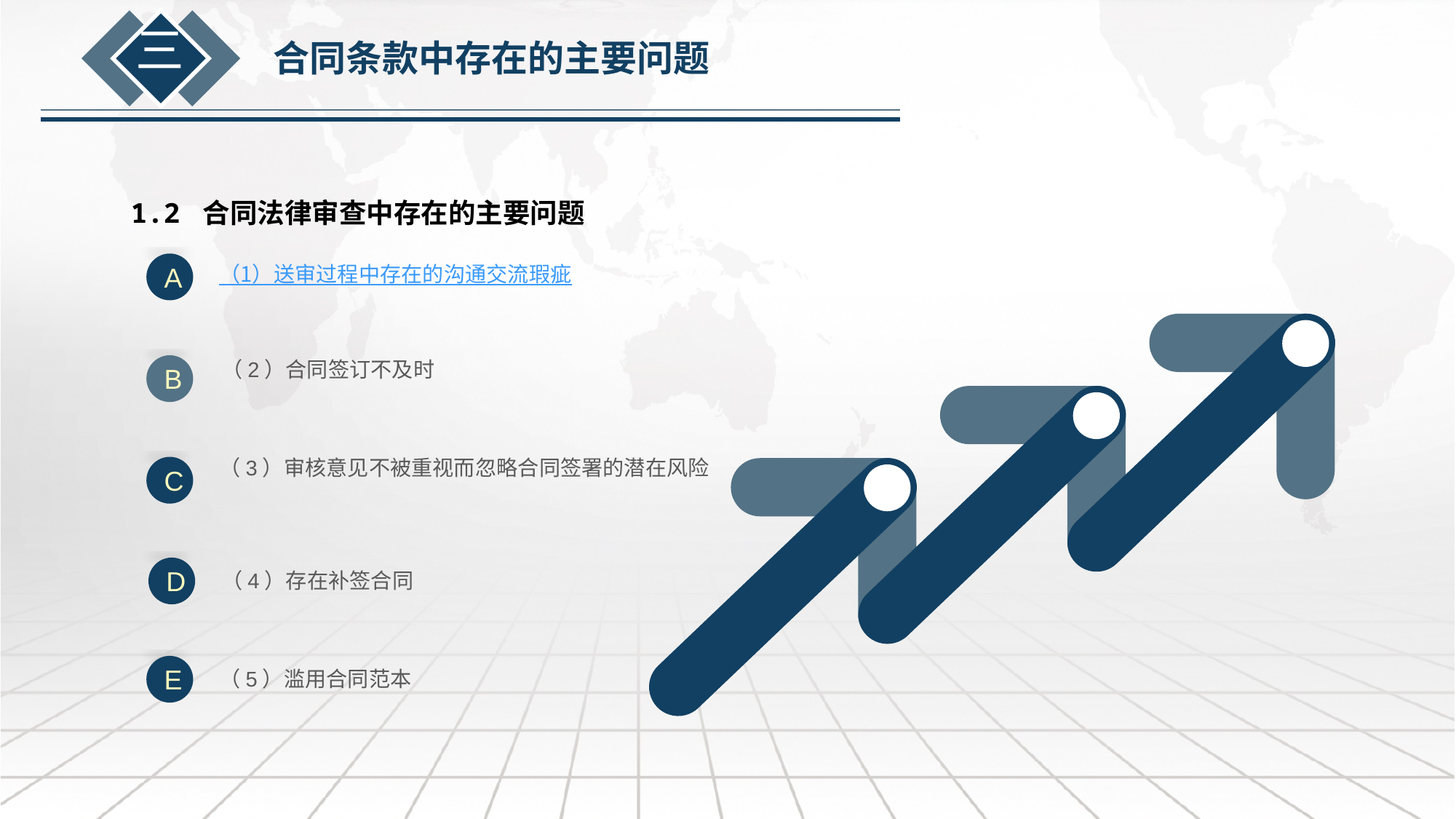

三

合同条款中存在的主要问题
1.2 合同法律审查中存在的主要问题
A
（1）送审过程中存在的沟通交流瑕疵

（2）合同签订不及时
B

（3）审核意见不被重视而忽略合同签署的潜在风险

C

D
（4）存在补签合同
E
（5）滥用合同范本